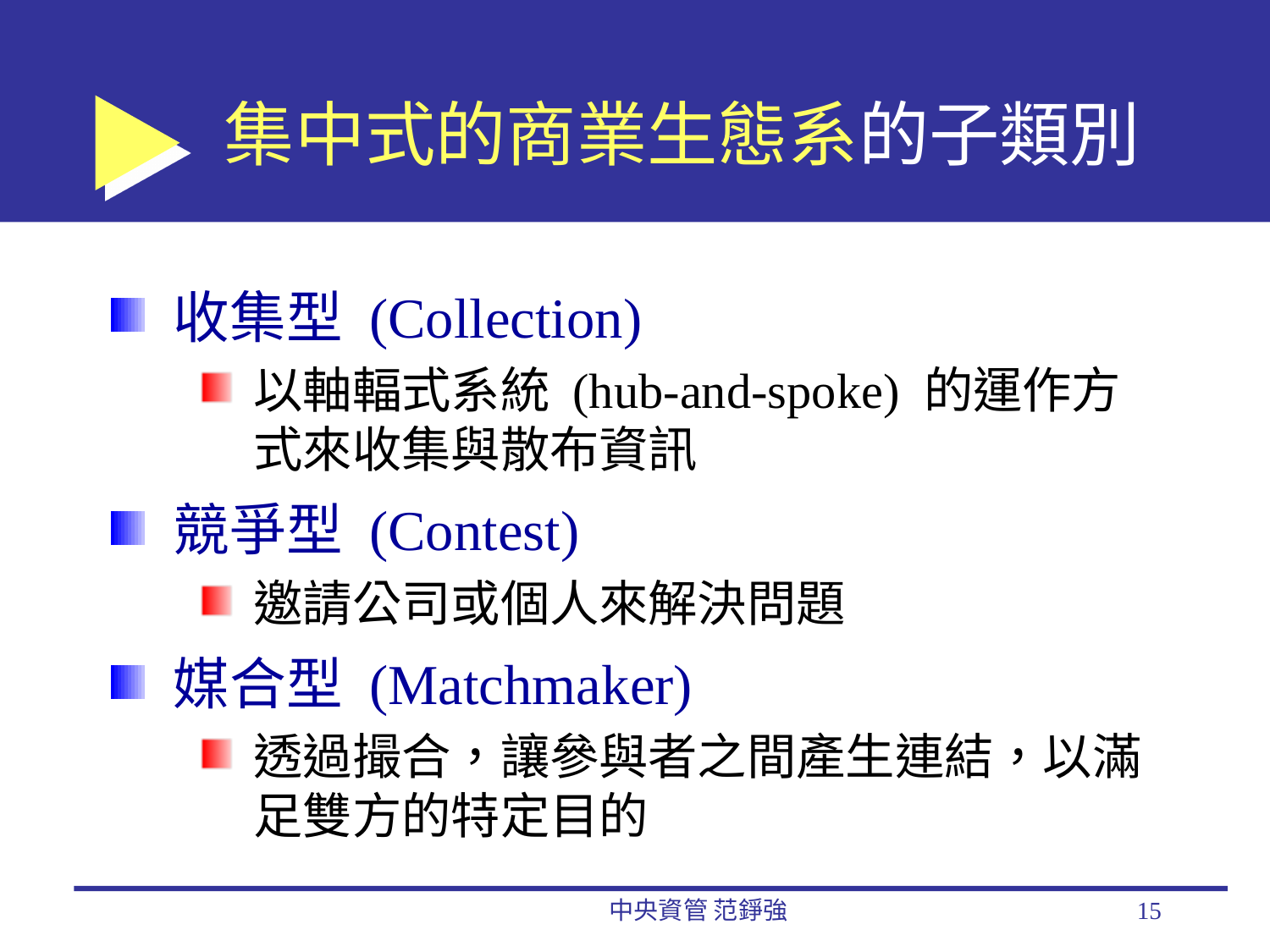

# 集中式的商業生態系的子類別
收集型 (Collection)
以軸輻式系統 (hub-and-spoke) 的運作方式來收集與散布資訊
競爭型 (Contest)
邀請公司或個人來解決問題
媒合型 (Matchmaker)
透過撮合，讓參與者之間產生連結，以滿足雙方的特定目的
中央資管 范錚強
15